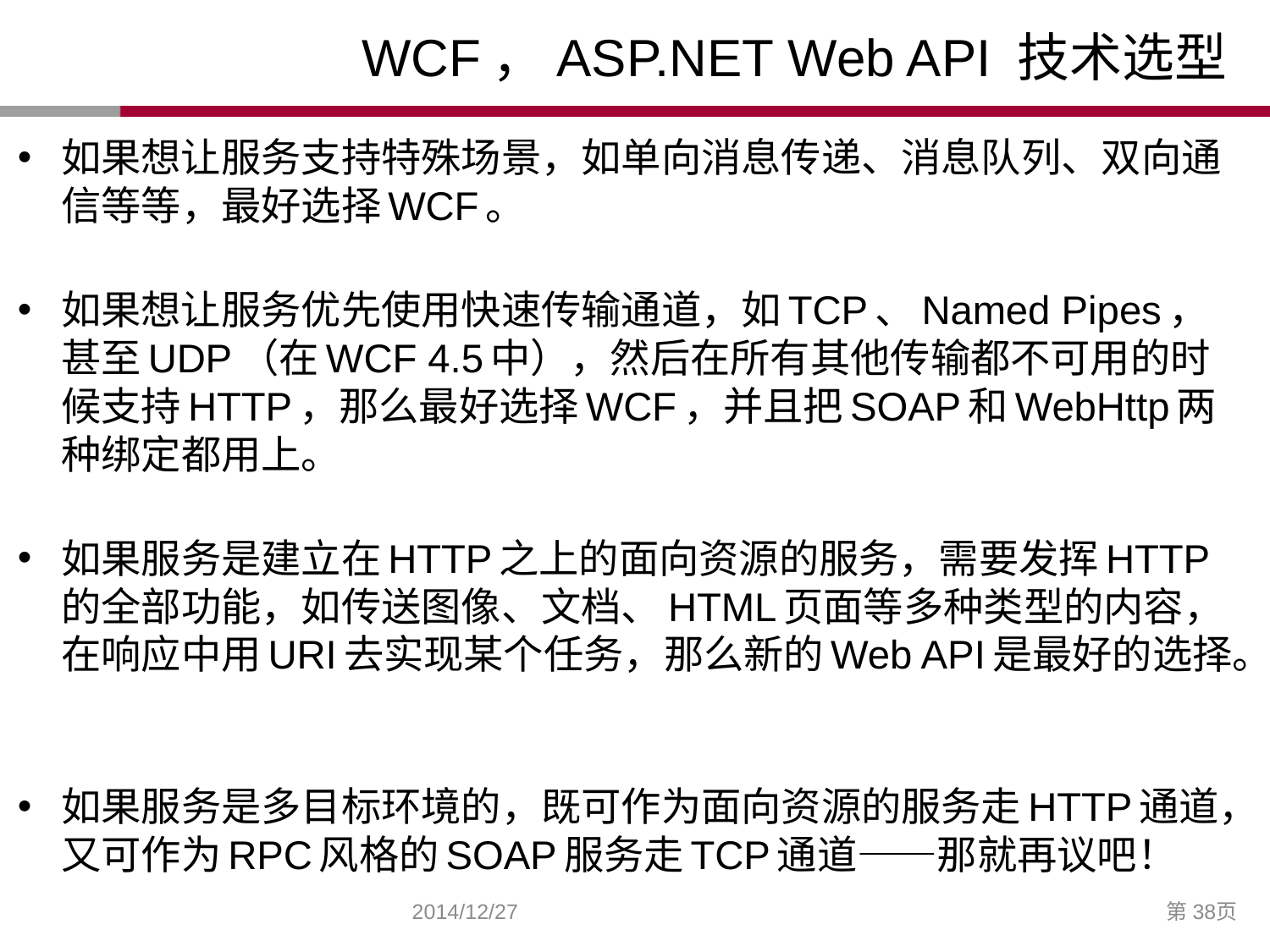

# WCF，ASP.NET Web API 技术选型
如果想让服务支持特殊场景，如单向消息传递、消息队列、双向通信等等，最好选择WCF。
如果想让服务优先使用快速传输通道，如TCP、Named Pipes，甚至UDP（在WCF 4.5中），然后在所有其他传输都不可用的时候支持HTTP，那么最好选择WCF，并且把SOAP和WebHttp两种绑定都用上。
如果服务是建立在HTTP之上的面向资源的服务，需要发挥HTTP的全部功能，如传送图像、文档、HTML页面等多种类型的内容，在响应中用URI去实现某个任务，那么新的Web API是最好的选择。
如果服务是多目标环境的，既可作为面向资源的服务走HTTP通道，又可作为RPC风格的SOAP服务走TCP通道——那就再议吧！

2014/12/27
第38页